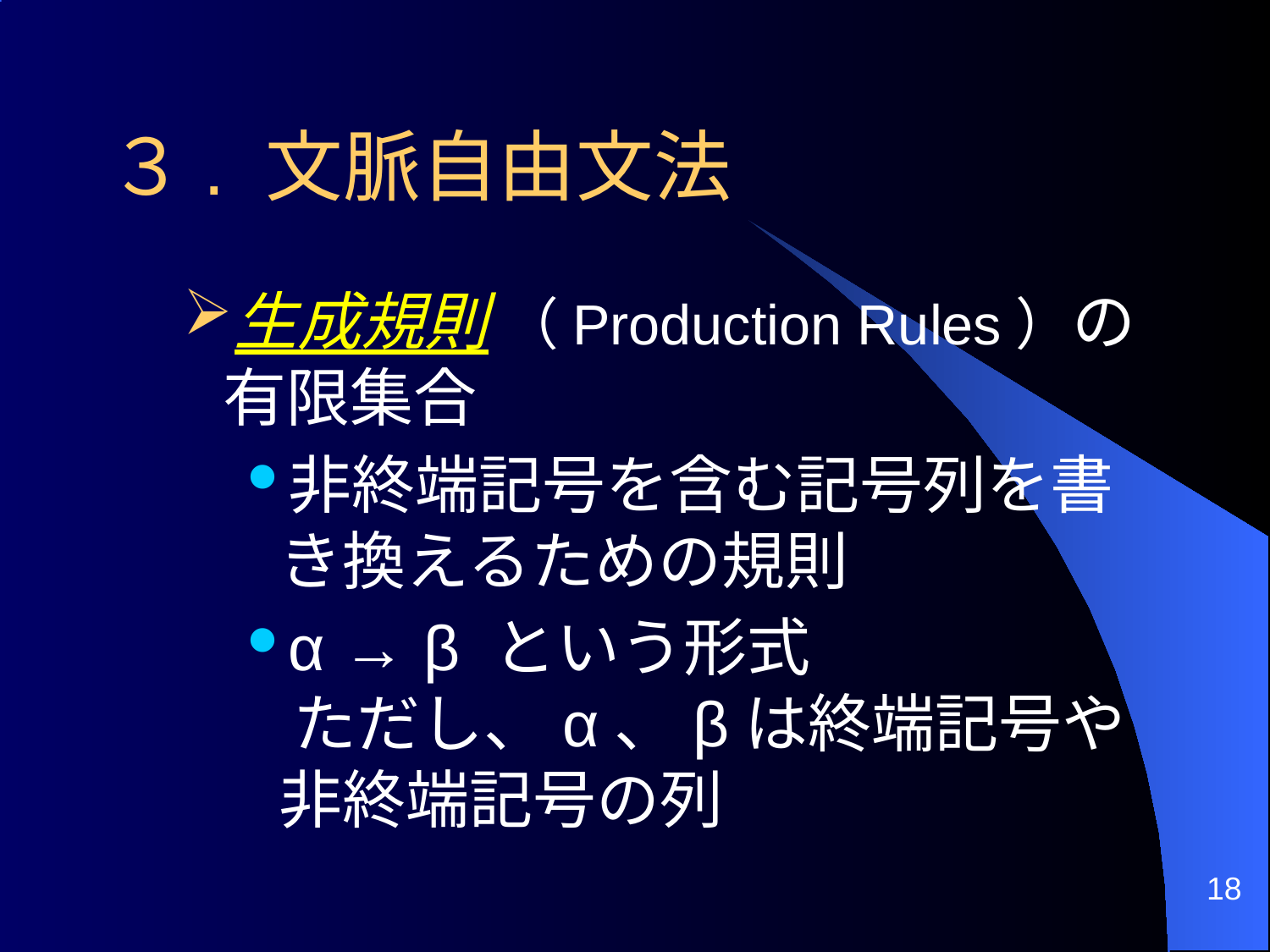

# ３. 文脈自由文法
生成規則 （Production Rules）の有限集合
非終端記号を含む記号列を書き換えるための規則
α → β という形式
 ただし、α、βは終端記号や非終端記号の列
18